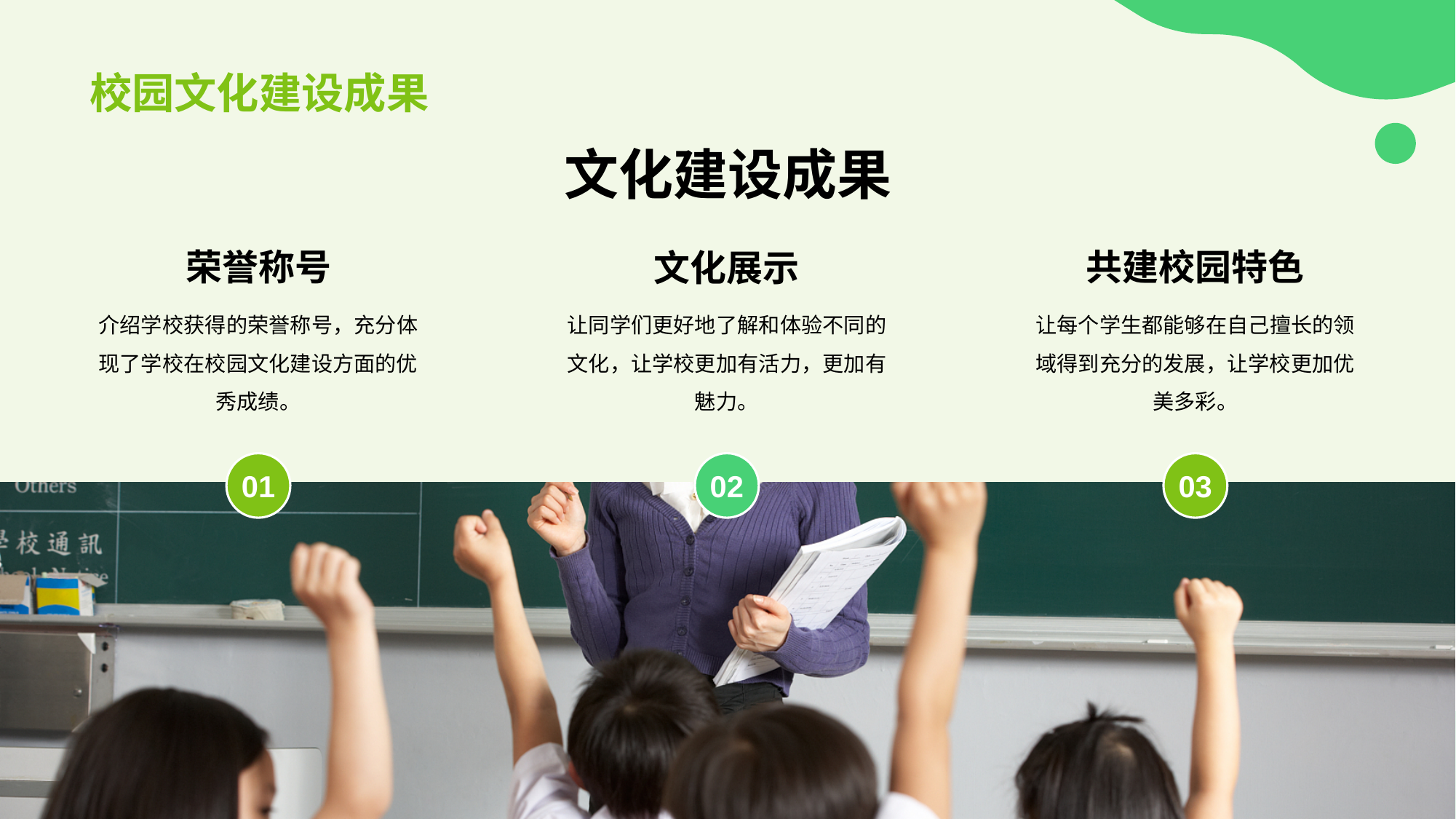

# 校园文化建设成果
文化建设成果
荣誉称号
共建校园特色
文化展示
介绍学校获得的荣誉称号，充分体现了学校在校园文化建设方面的优秀成绩。
让同学们更好地了解和体验不同的文化，让学校更加有活力，更加有魅力。
让每个学生都能够在自己擅长的领域得到充分的发展，让学校更加优美多彩。
01
02
03